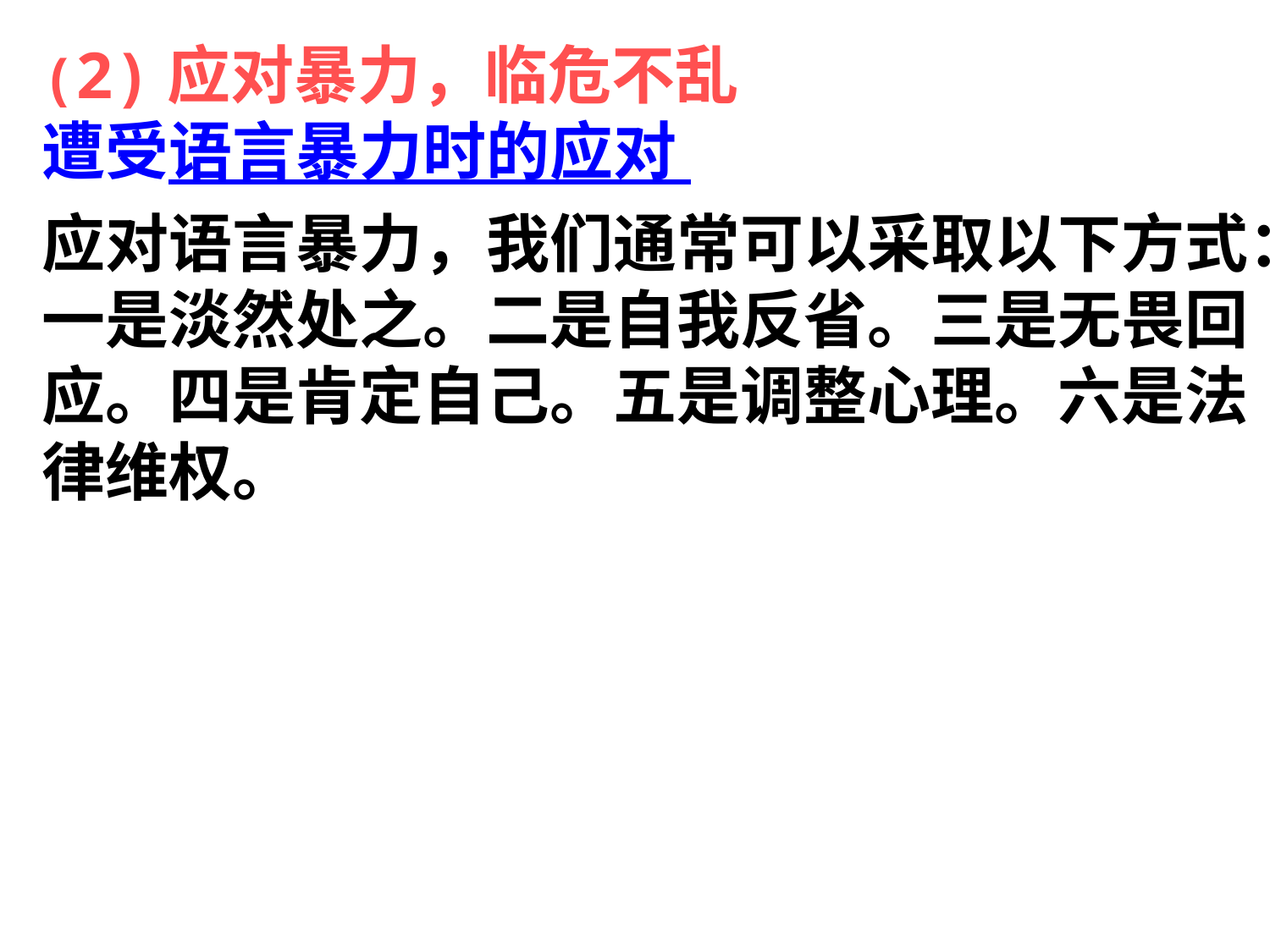

(2)应对暴力，临危不乱
遭受语言暴力时的应对
应对语言暴力，我们通常可以采取以下方式：
一是淡然处之。二是自我反省。三是无畏回应。四是肯定自己。五是调整心理。六是法律维权。